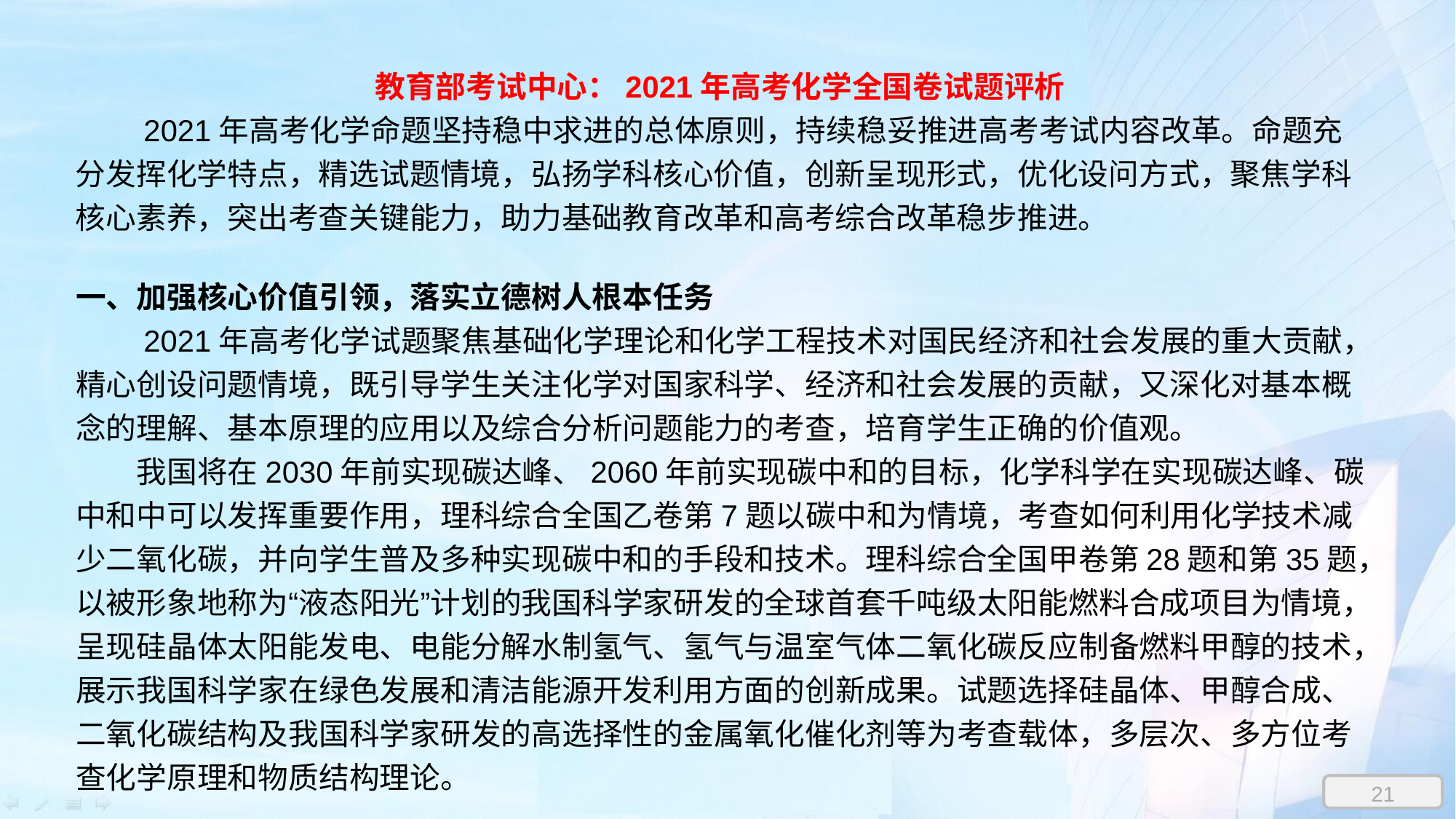

教育部考试中心：2021年高考化学全国卷试题评析
　　2021年高考化学命题坚持稳中求进的总体原则，持续稳妥推进高考考试内容改革。命题充分发挥化学特点，精选试题情境，弘扬学科核心价值，创新呈现形式，优化设问方式，聚焦学科核心素养，突出考查关键能力，助力基础教育改革和高考综合改革稳步推进。
一、加强核心价值引领，落实立德树人根本任务
　　2021年高考化学试题聚焦基础化学理论和化学工程技术对国民经济和社会发展的重大贡献，精心创设问题情境，既引导学生关注化学对国家科学、经济和社会发展的贡献，又深化对基本概念的理解、基本原理的应用以及综合分析问题能力的考查，培育学生正确的价值观。
　　我国将在2030年前实现碳达峰、2060年前实现碳中和的目标，化学科学在实现碳达峰、碳中和中可以发挥重要作用，理科综合全国乙卷第7题以碳中和为情境，考查如何利用化学技术减少二氧化碳，并向学生普及多种实现碳中和的手段和技术。理科综合全国甲卷第28题和第35题，以被形象地称为“液态阳光”计划的我国科学家研发的全球首套千吨级太阳能燃料合成项目为情境，呈现硅晶体太阳能发电、电能分解水制氢气、氢气与温室气体二氧化碳反应制备燃料甲醇的技术，展示我国科学家在绿色发展和清洁能源开发利用方面的创新成果。试题选择硅晶体、甲醇合成、二氧化碳结构及我国科学家研发的高选择性的金属氧化催化剂等为考查载体，多层次、多方位考查化学原理和物质结构理论。